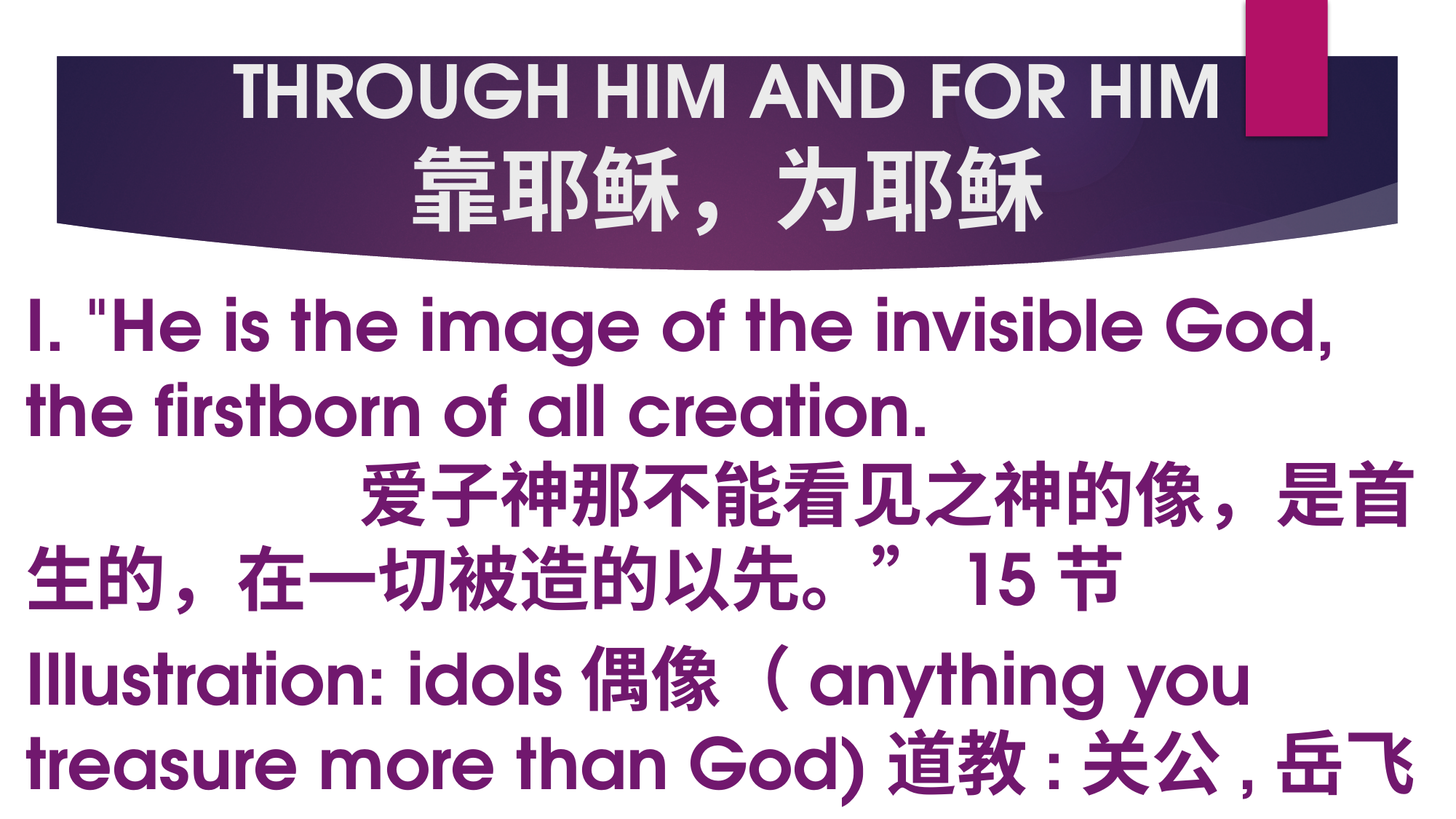

# THROUGH HIM AND FOR HIM 靠耶稣，为耶稣
I. "He is the image of the invisible God, the firstborn of all creation.                                          爱子神那不能看见之神的像，是首生的，在一切被造的以先。”15节
Illustration: idols偶像（anything you treasure more than God)道教:关公,岳飞